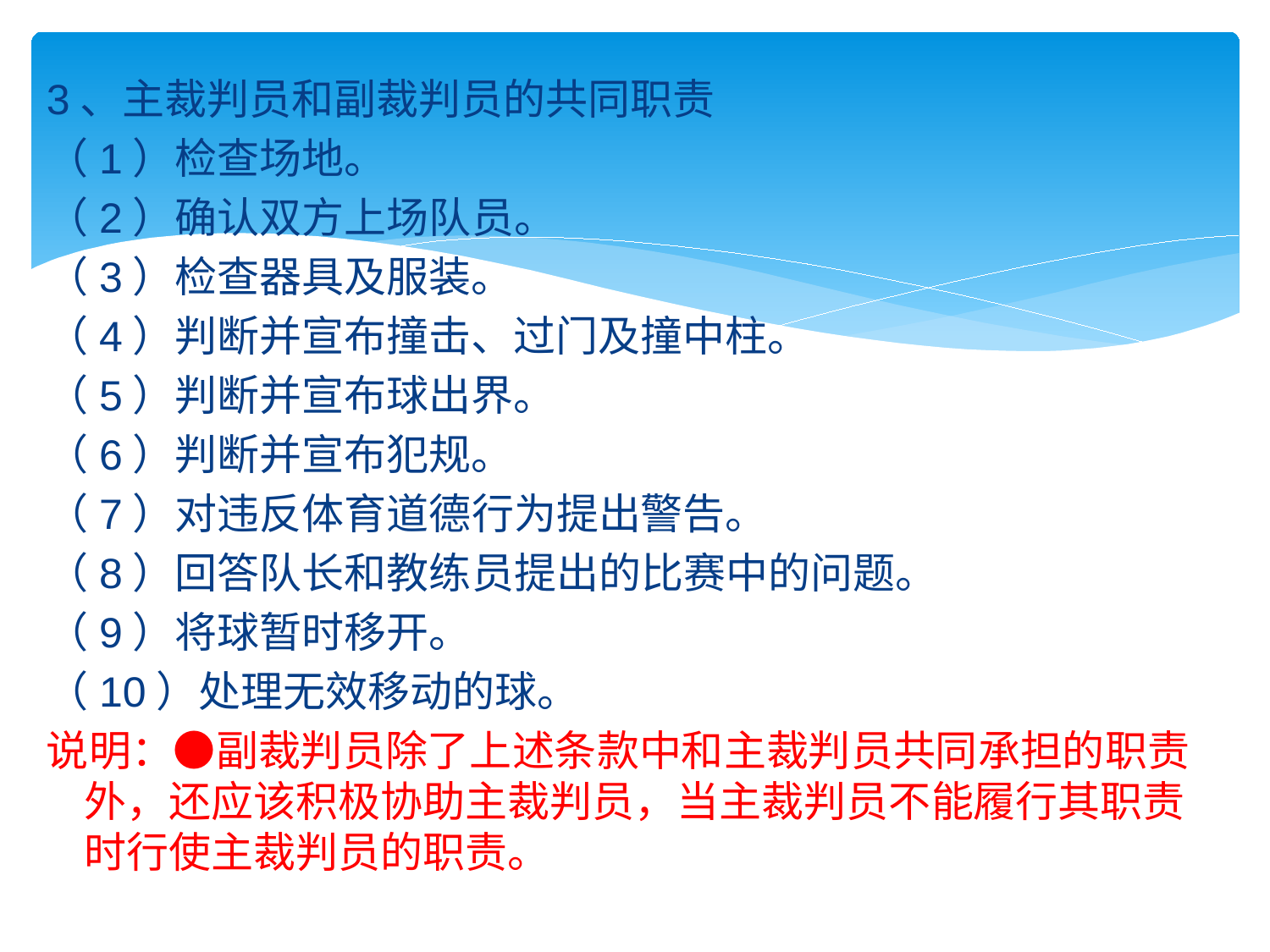

3、主裁判员和副裁判员的共同职责
（1）检查场地。
（2）确认双方上场队员。
（3）检查器具及服装。
（4）判断并宣布撞击、过门及撞中柱。
（5）判断并宣布球出界。
（6）判断并宣布犯规。
（7）对违反体育道德行为提出警告。
（8）回答队长和教练员提出的比赛中的问题。
（9）将球暂时移开。
（10）处理无效移动的球。
说明：●副裁判员除了上述条款中和主裁判员共同承担的职责外，还应该积极协助主裁判员，当主裁判员不能履行其职责时行使主裁判员的职责。